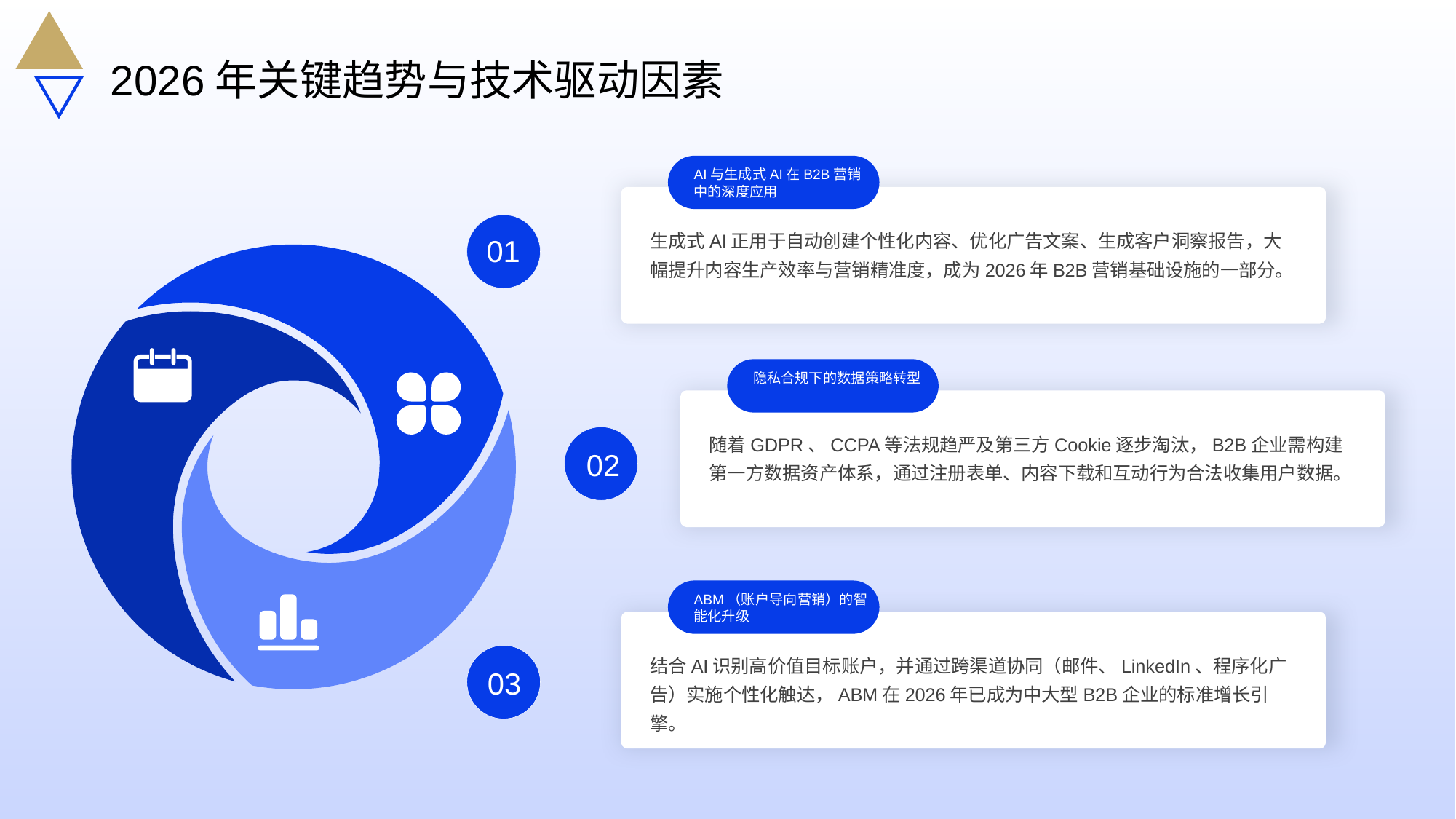

2026年关键趋势与技术驱动因素

AI与生成式AI在B2B营销中的深度应用

生成式AI正用于自动创建个性化内容、优化广告文案、生成客户洞察报告，大幅提升内容生产效率与营销精准度，成为2026年B2B营销基础设施的一部分。
01

隐私合规下的数据策略转型

随着GDPR、CCPA等法规趋严及第三方Cookie逐步淘汰，B2B企业需构建第一方数据资产体系，通过注册表单、内容下载和互动行为合法收集用户数据。
02

ABM（账户导向营销）的智能化升级

结合AI识别高价值目标账户，并通过跨渠道协同（邮件、LinkedIn、程序化广告）实施个性化触达，ABM在2026年已成为中大型B2B企业的标准增长引擎。
03